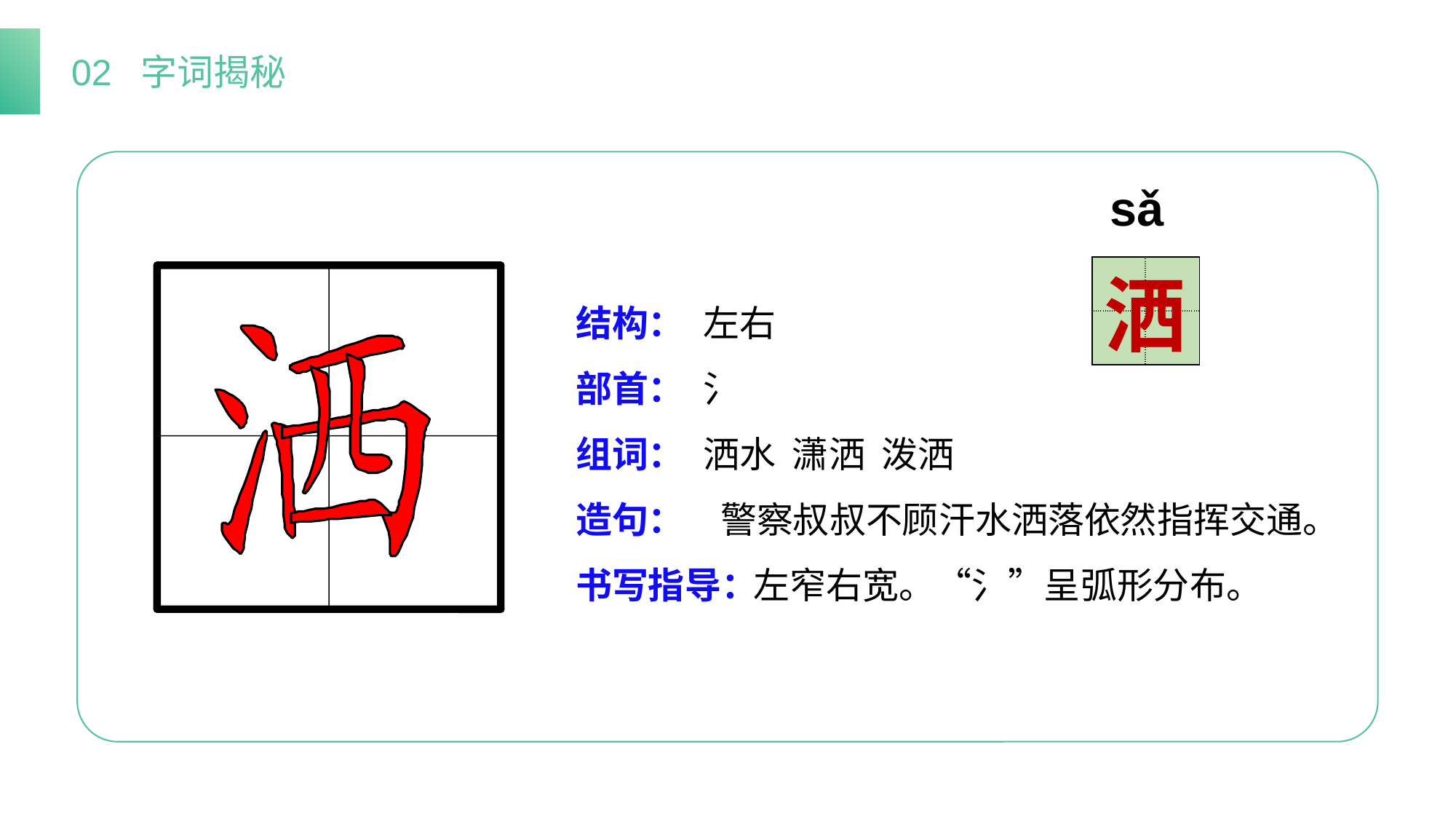

02  字词揭秘
sǎ
|  |  |
| --- | --- |
|  |  |
洒

结构：
部首：
组词：
造句：
书写指导：
左右
氵
洒水  潇洒  泼洒
 警察叔叔不顾汗水洒落依然指挥交通。
     左窄右宽。“氵”呈弧形分布。